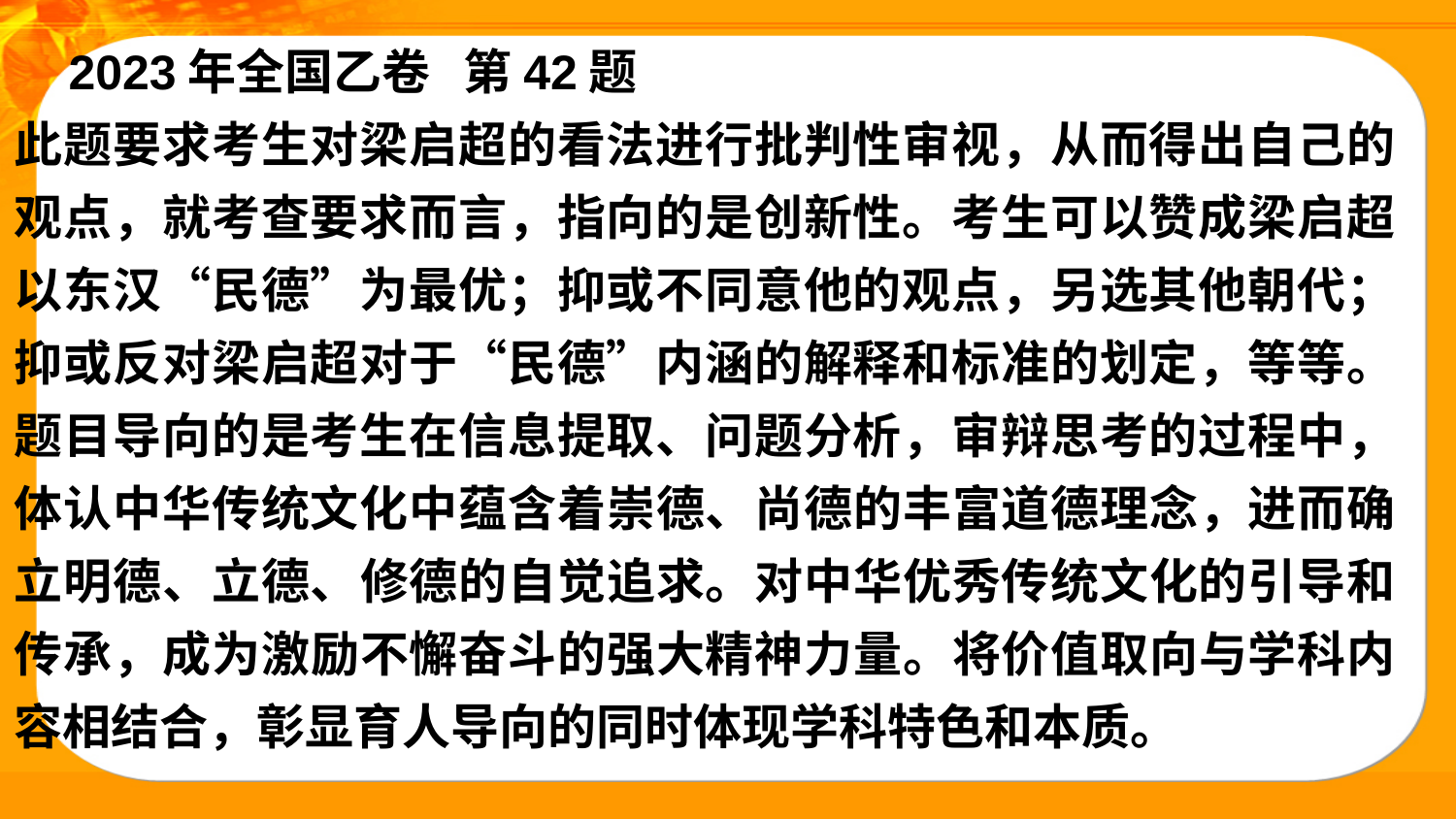

2023年全国乙卷   第42题
此题要求考生对梁启超的看法进行批判性审视，从而得出自己的观点，就考查要求而言，指向的是创新性。考生可以赞成梁启超以东汉“民德”为最优；抑或不同意他的观点，另选其他朝代；抑或反对梁启超对于“民德”内涵的解释和标准的划定，等等。题目导向的是考生在信息提取、问题分析，审辩思考的过程中，体认中华传统文化中蕴含着崇德、尚德的丰富道德理念，进而确立明德、立德、修德的自觉追求。对中华优秀传统文化的引导和传承，成为激励不懈奋斗的强大精神力量。将价值取向与学科内容相结合，彰显育人导向的同时体现学科特色和本质。